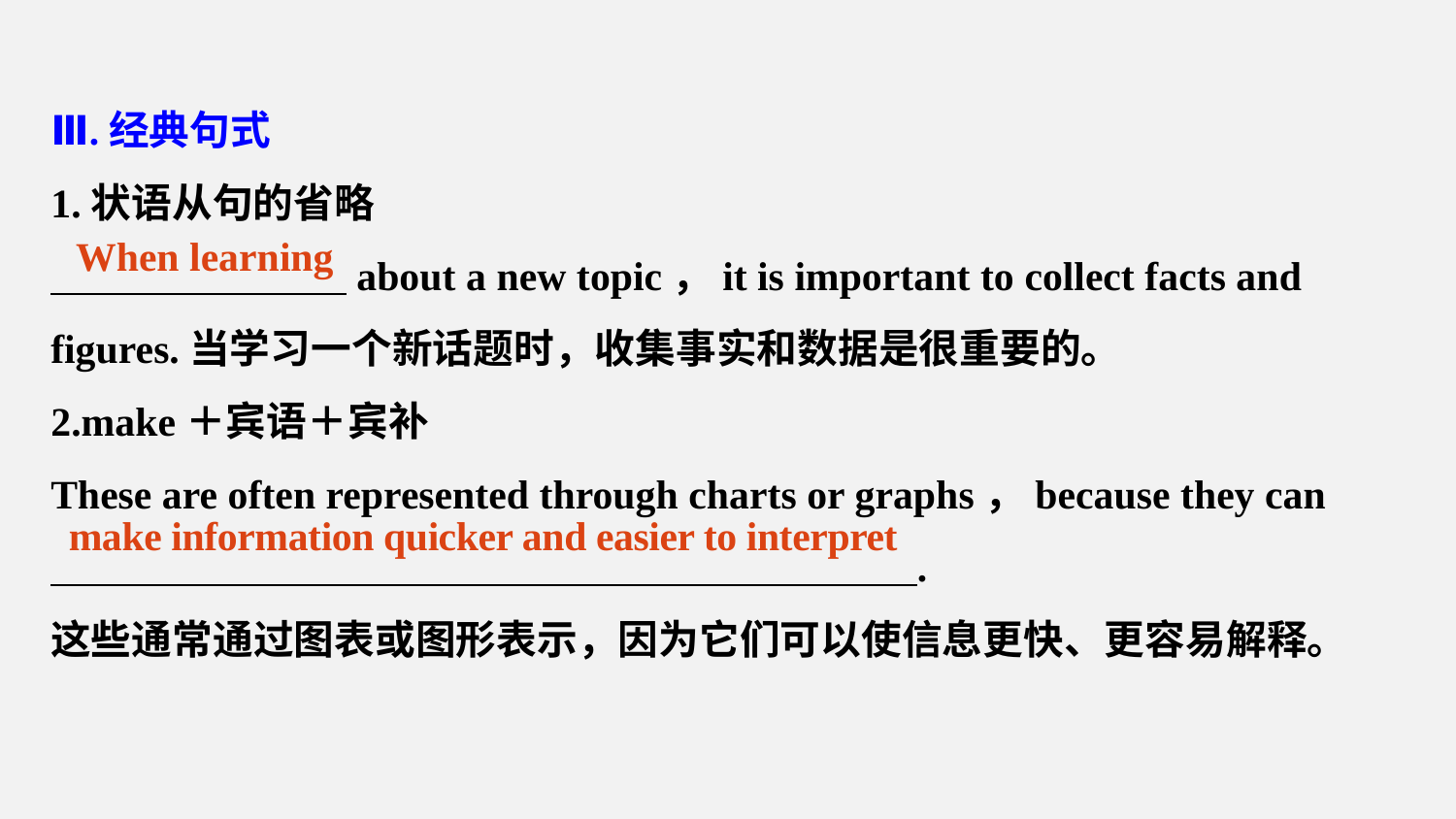

Ⅲ.经典句式
1.状语从句的省略
                              about a new topic，it is important to collect facts and figures.当学习一个新话题时，收集事实和数据是很重要的。
2.make＋宾语＋宾补
These are often represented through charts or graphs，because they can
                                                                                     .
这些通常通过图表或图形表示，因为它们可以使信息更快、更容易解释。
When learning
make information quicker and easier to interpret